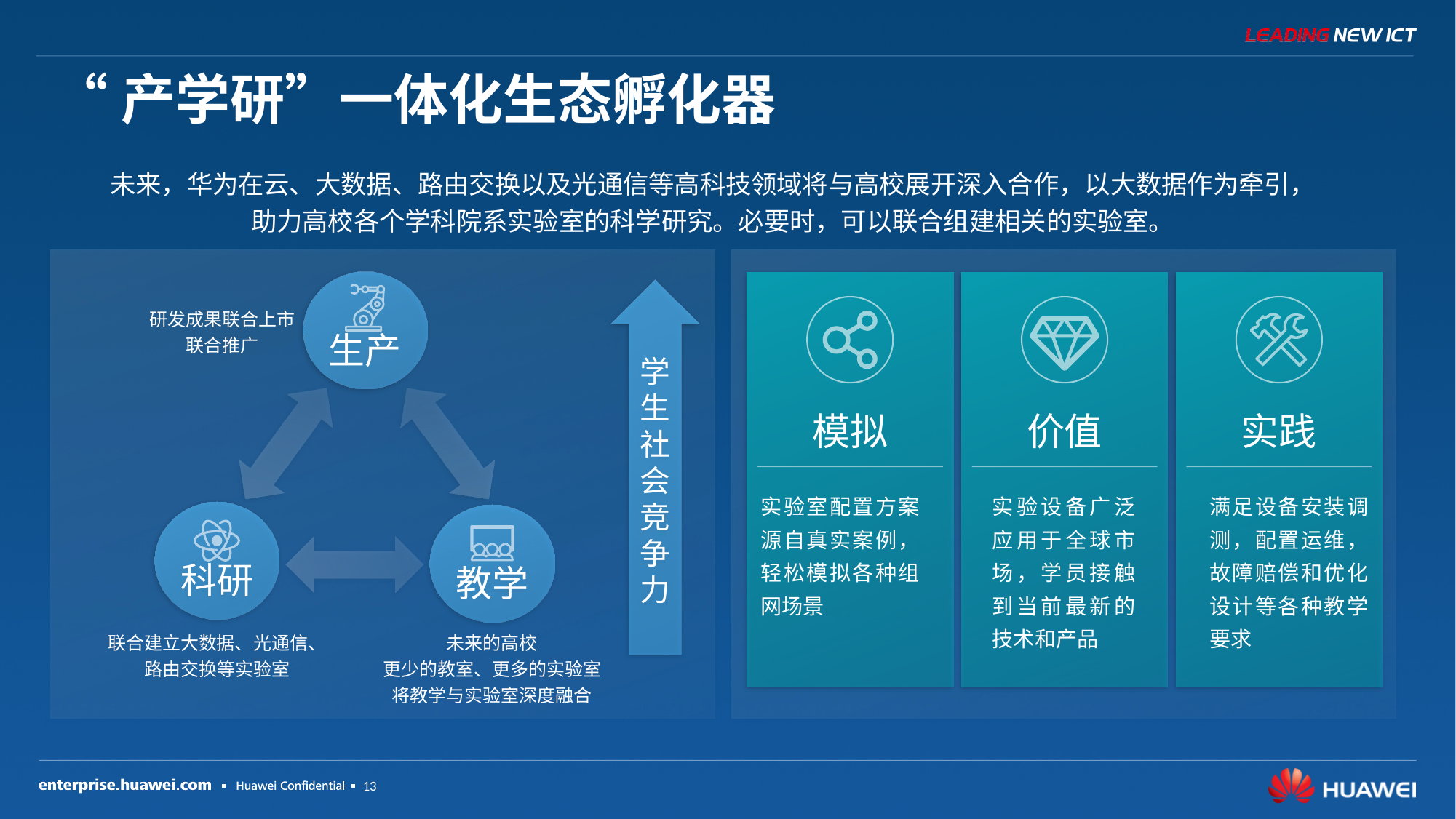

# “产学研”一体化生态孵化器
未来，华为在云、大数据、路由交换以及光通信等高科技领域将与高校展开深入合作，以大数据作为牵引，
助力高校各个学科院系实验室的科学研究。必要时，可以联合组建相关的实验室。

生产

学生社会竞争力

研发成果联合上市
联合推广

模拟
价值
实践

实验室配置方案源自真实案例，轻松模拟各种组网场景
实验设备广泛应用于全球市场，学员接触到当前最新的技术和产品
满足设备安装调测，配置运维，故障赔偿和优化设计等各种教学要求

科研
教学

未来的高校
更少的教室、更多的实验室
将教学与实验室深度融合
联合建立大数据、光通信、
路由交换等实验室